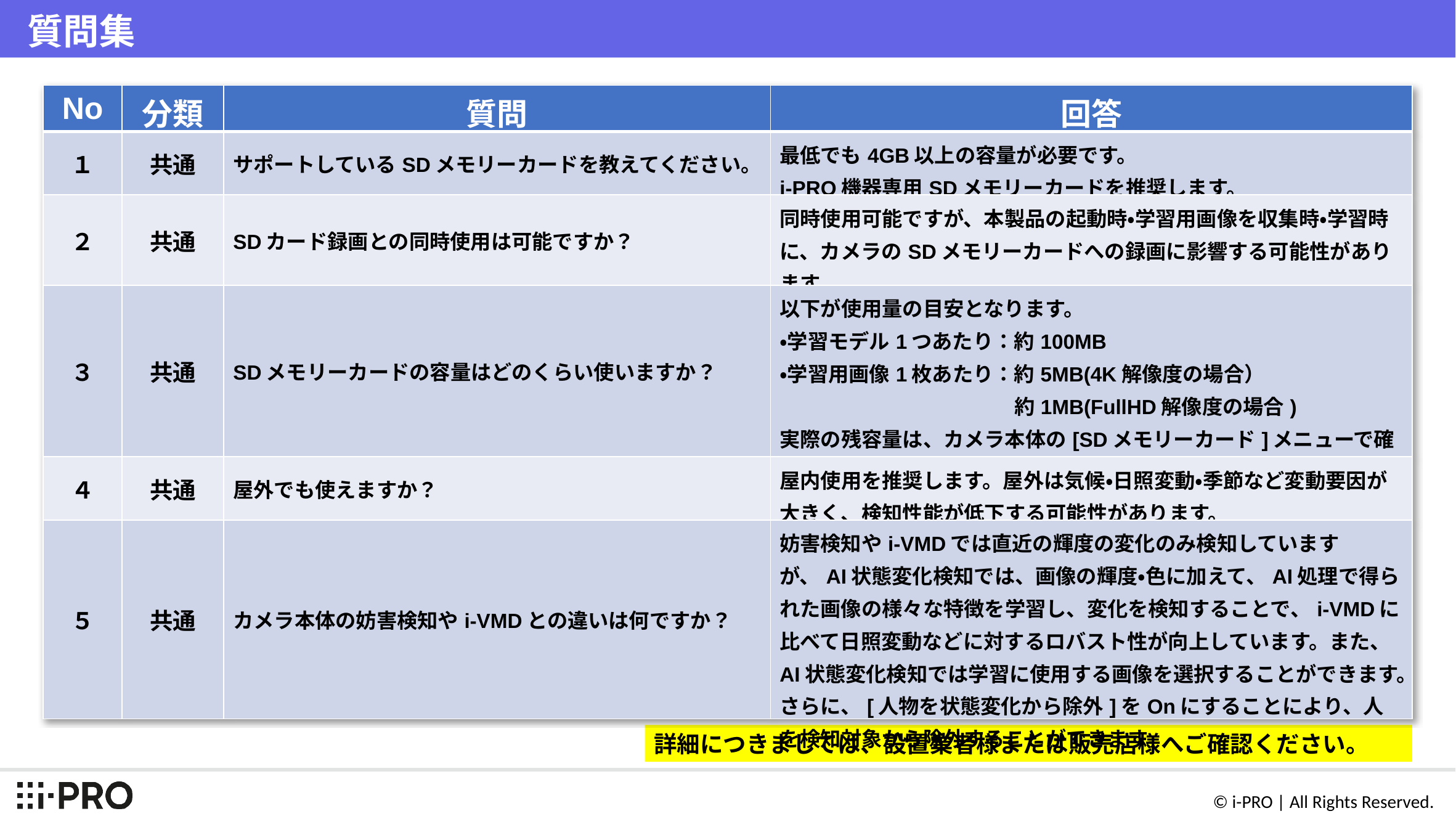

# 質問集
| No | 分類 | 質問 | 回答 |
| --- | --- | --- | --- |
| １ | 共通 | サポートしているSDメモリーカードを教えてください。 | 最低でも4GB以上の容量が必要です。 i-PRO機器専用SDメモリーカードを推奨します。 |
| ２ | 共通 | SDカード録画との同時使用は可能ですか？ | 同時使用可能ですが、本製品の起動時・学習用画像を収集時・学習時に、カメラのSDメモリーカードへの録画に影響する可能性があります。 |
| ３ | 共通 | SDメモリーカードの容量はどのくらい使いますか？ | 以下が使用量の目安となります。 ・学習モデル1つあたり：約100MB ・学習用画像1枚あたり：約5MB(4K解像度の場合） 　　　　　　　　　　　 約1MB(FullHD解像度の場合) 実際の残容量は、カメラ本体の[SDメモリーカード]メニューで確認できます。 |
| ４ | 共通 | 屋外でも使えますか？ | 屋内使用を推奨します。屋外は気候・日照変動・季節など変動要因が大きく、検知性能が低下する可能性があります。 |
| ５ | 共通 | カメラ本体の妨害検知やi-VMDとの違いは何ですか？ | 妨害検知やi-VMDでは直近の輝度の変化のみ検知していますが、AI状態変化検知では、画像の輝度・色に加えて、AI処理で得られた画像の様々な特徴を学習し、変化を検知することで、i-VMDに比べて日照変動などに対するロバスト性が向上しています。また、AI状態変化検知では学習に使用する画像を選択することができます。 さらに、[人物を状態変化から除外]をOnにすることにより、人を検知対象から除外することができます。 |
詳細につきましては、設置業者様または販売店様へご確認ください。